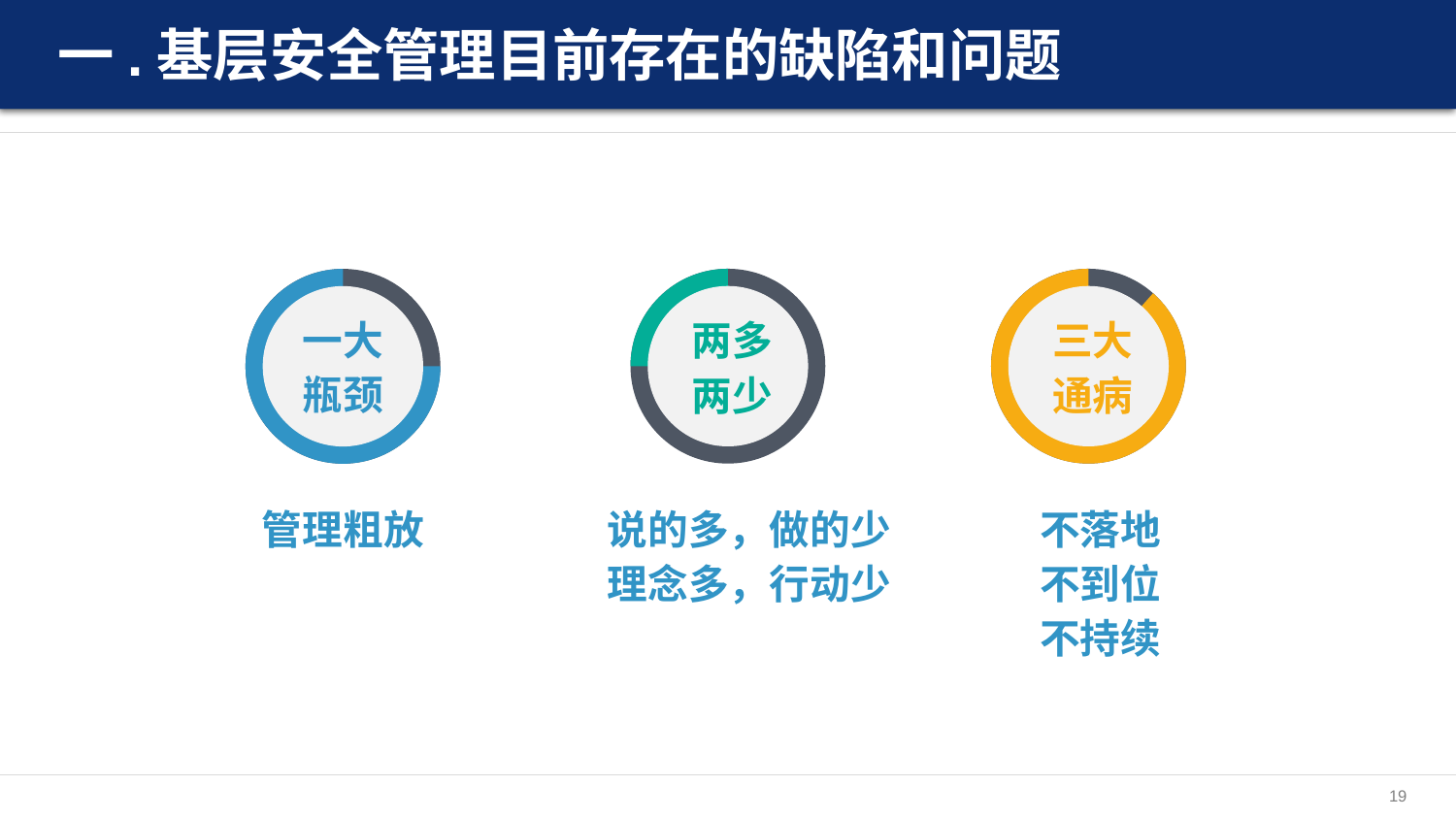

一.基层安全管理目前存在的缺陷和问题

三大
通病

两多
两少

一大
瓶颈
管理粗放
说的多，做的少
理念多，行动少
不落地
不到位
不持续
19